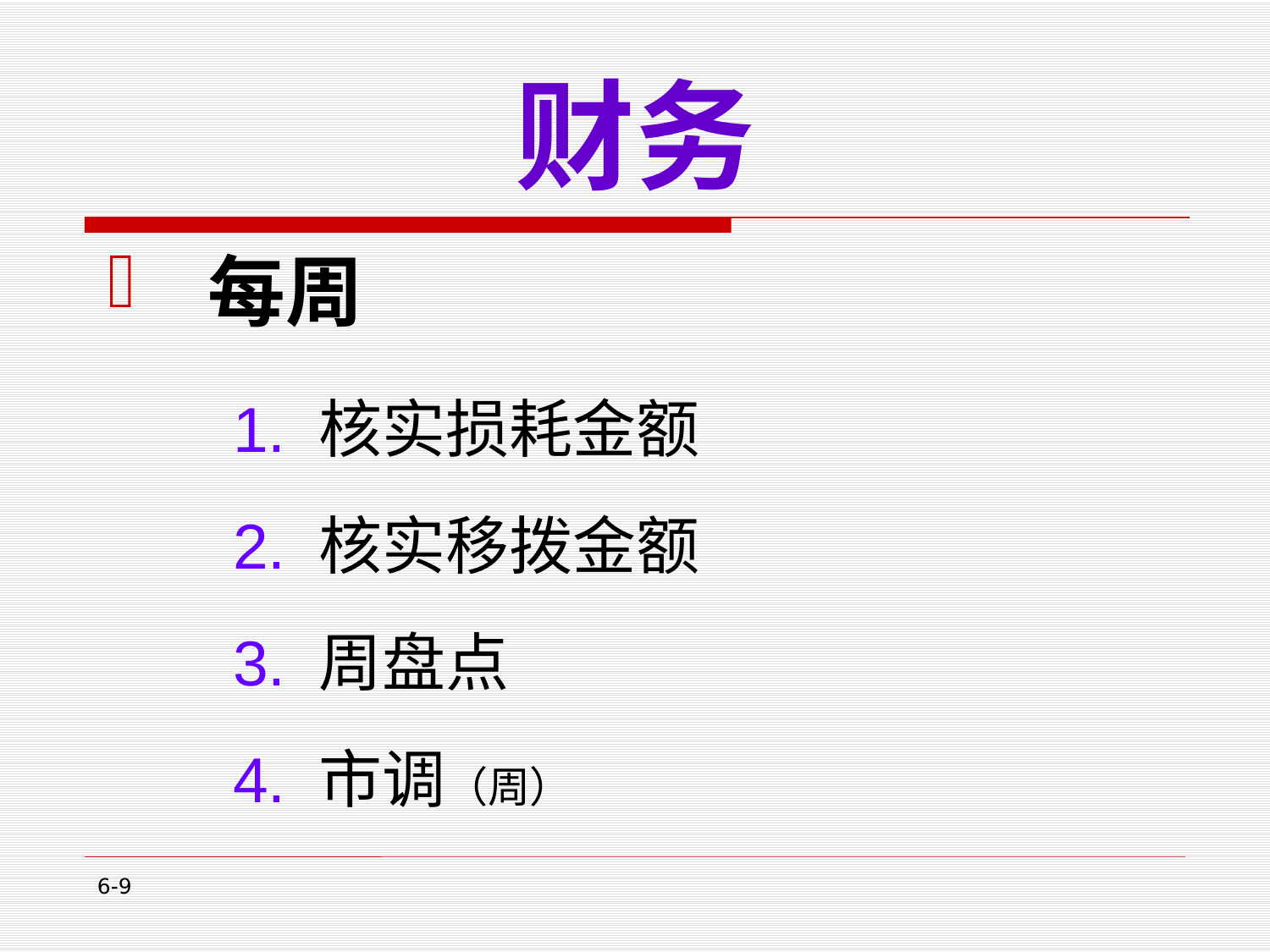

# 财务
每周
核实损耗金额
核实移拨金额
周盘点
市调（周）
6-9
11